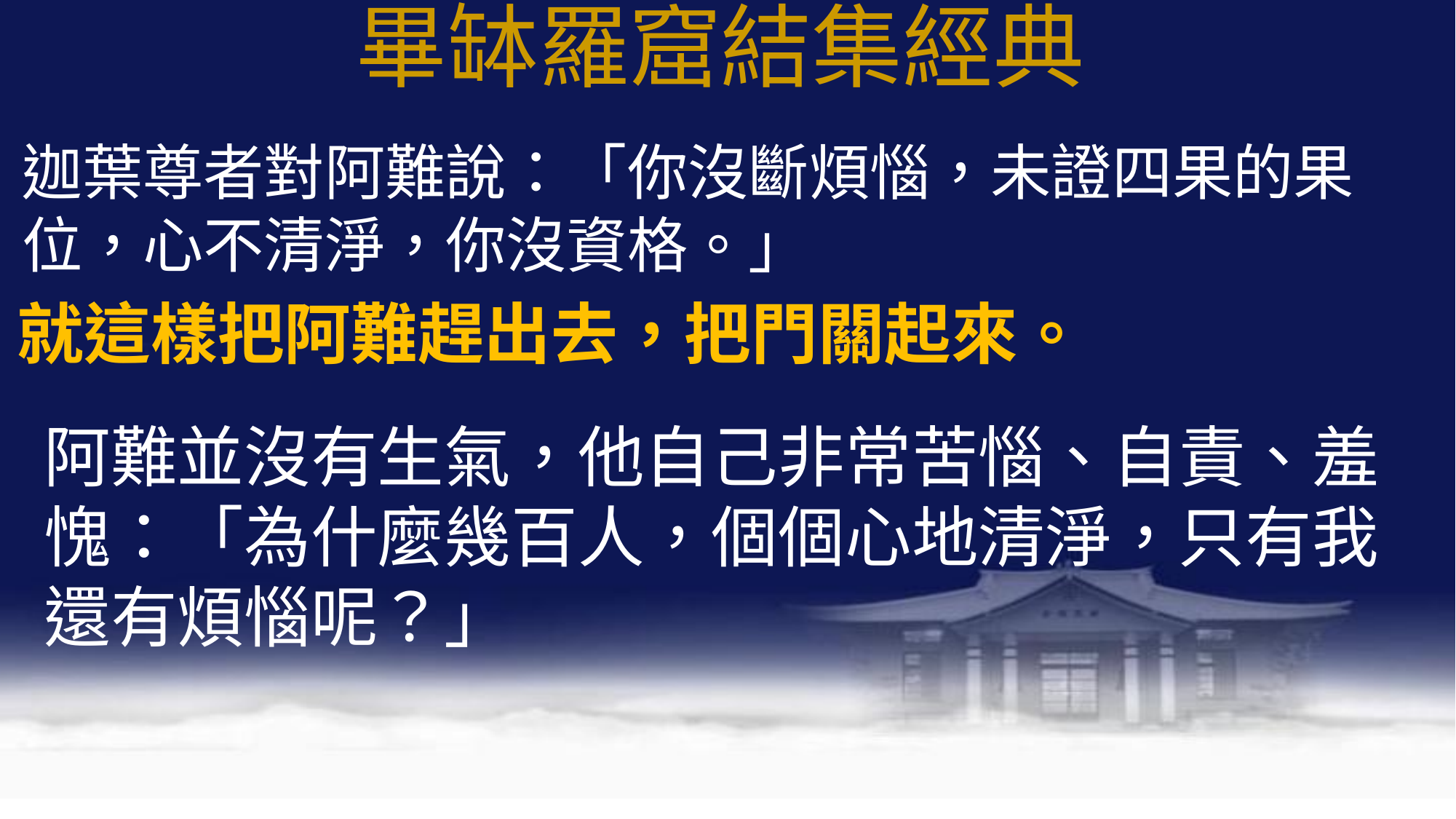

# 畢缽羅窟結集經典
迦葉尊者對阿難說：「你沒斷煩惱，未證四果的果位，心不清淨，你沒資格。」

就這樣把阿難趕出去，把門關起來。
阿難並沒有生氣，他自己非常苦惱、自責、羞愧：「為什麼幾百人，個個心地清淨，只有我還有煩惱呢？」